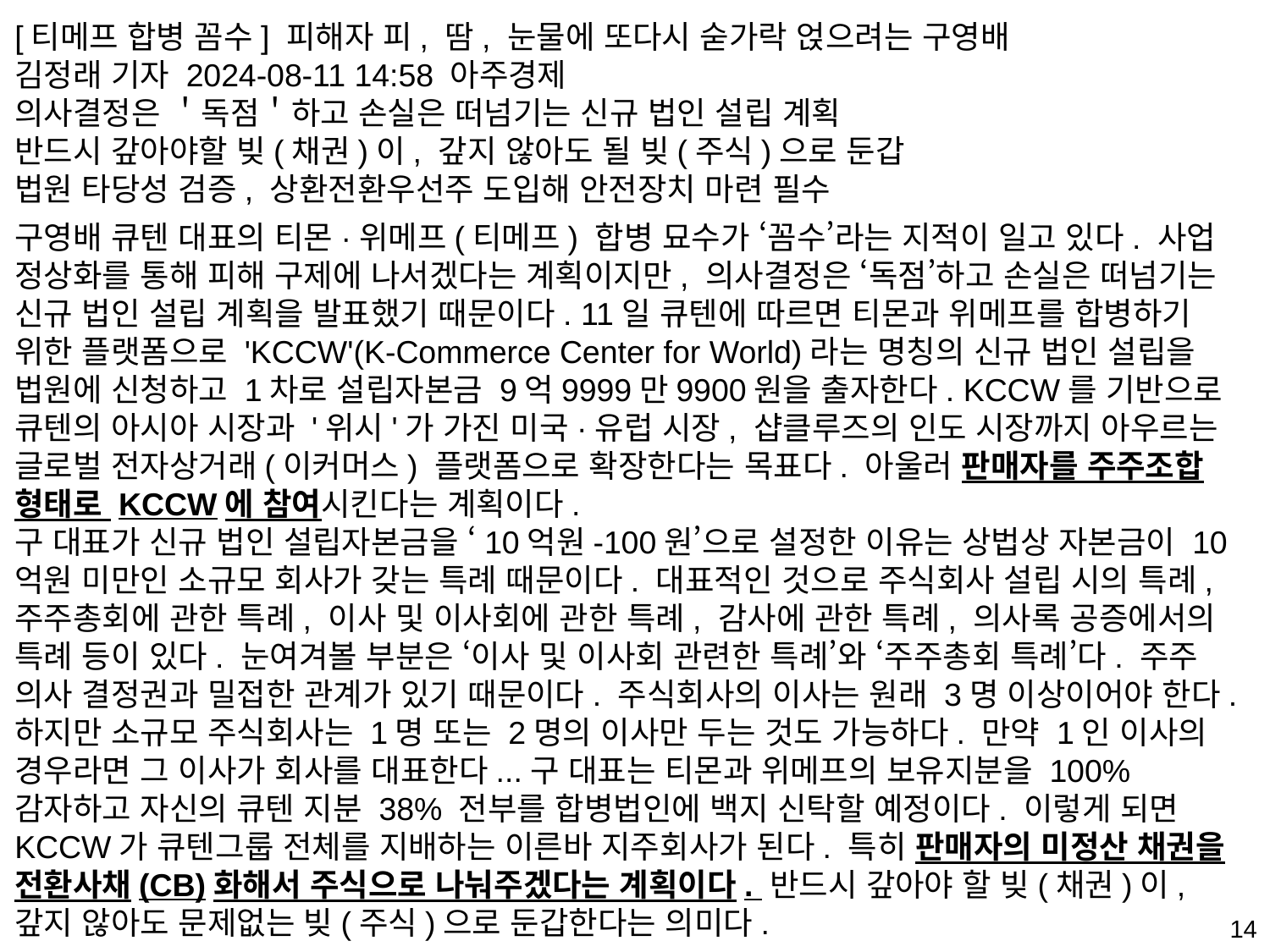

[티메프 합병 꼼수] 피해자 피, 땀, 눈물에 또다시 숟가락 얹으려는 구영배
김정래 기자 2024-08-11 14:58 아주경제
의사결정은 ＇독점＇하고 손실은 떠넘기는 신규 법인 설립 계획
반드시 갚아야할 빚(채권)이, 갚지 않아도 될 빚(주식)으로 둔갑
법원 타당성 검증, 상환전환우선주 도입해 안전장치 마련 필수
구영배 큐텐 대표의 티몬·위메프(티메프) 합병 묘수가 ‘꼼수’라는 지적이 일고 있다. 사업 정상화를 통해 피해 구제에 나서겠다는 계획이지만, 의사결정은 ‘독점’하고 손실은 떠넘기는 신규 법인 설립 계획을 발표했기 때문이다. 11일 큐텐에 따르면 티몬과 위메프를 합병하기 위한 플랫폼으로 'KCCW'(K-Commerce Center for World)라는 명칭의 신규 법인 설립을 법원에 신청하고 1차로 설립자본금 9억9999만9900원을 출자한다. KCCW를 기반으로 큐텐의 아시아 시장과 '위시'가 가진 미국·유럽 시장, 샵클루즈의 인도 시장까지 아우르는 글로벌 전자상거래(이커머스) 플랫폼으로 확장한다는 목표다. 아울러 판매자를 주주조합 형태로 KCCW에 참여시킨다는 계획이다.
구 대표가 신규 법인 설립자본금을 ‘10억원-100원’으로 설정한 이유는 상법상 자본금이 10억원 미만인 소규모 회사가 갖는 특례 때문이다. 대표적인 것으로 주식회사 설립 시의 특례, 주주총회에 관한 특례, 이사 및 이사회에 관한 특례, 감사에 관한 특례, 의사록 공증에서의 특례 등이 있다. 눈여겨볼 부분은 ‘이사 및 이사회 관련한 특례’와 ‘주주총회 특례’다. 주주 의사 결정권과 밀접한 관계가 있기 때문이다. 주식회사의 이사는 원래 3명 이상이어야 한다. 하지만 소규모 주식회사는 1명 또는 2명의 이사만 두는 것도 가능하다. 만약 1인 이사의 경우라면 그 이사가 회사를 대표한다...구 대표는 티몬과 위메프의 보유지분을 100% 감자하고 자신의 큐텐 지분 38% 전부를 합병법인에 백지 신탁할 예정이다. 이렇게 되면 KCCW가 큐텐그룹 전체를 지배하는 이른바 지주회사가 된다. 특히 판매자의 미정산 채권을 전환사채(CB)화해서 주식으로 나눠주겠다는 계획이다. 반드시 갚아야 할 빚(채권)이, 갚지 않아도 문제없는 빚(주식)으로 둔갑한다는 의미다.
14